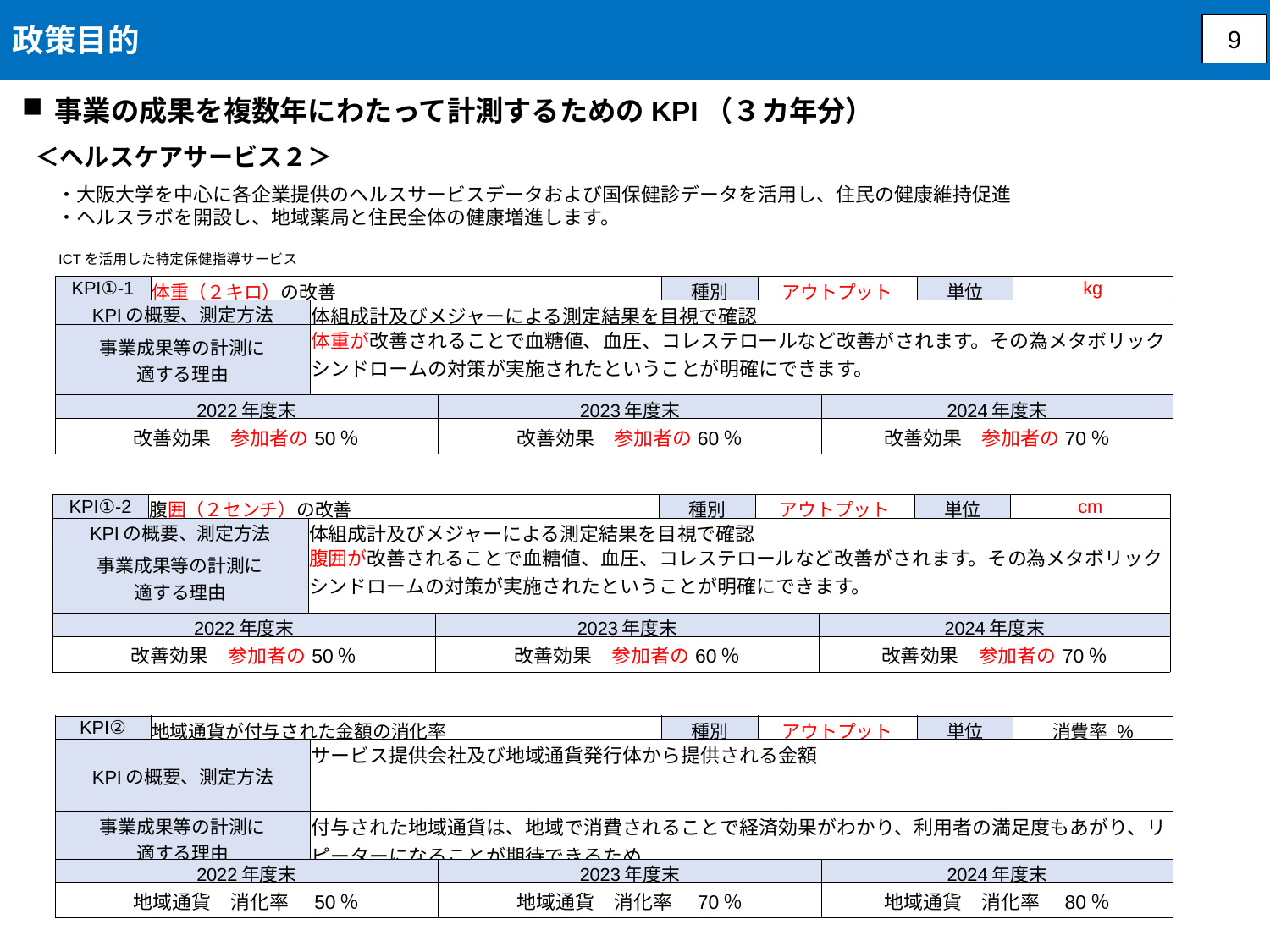

政策目的
9
事業の成果を複数年にわたって計測するためのKPI（３カ年分）
＜ヘルスケアサービス２＞
・大阪大学を中心に各企業提供のヘルスサービスデータおよび国保健診データを活用し、住民の健康維持促進
・ヘルスラボを開設し、地域薬局と住民全体の健康増進します。
ICTを活用した特定保健指導サービス
| KPI①-1 | 体重（２キロ）の改善 |  |  | 種別 | アウトプット |  | 単位 | kg |
| --- | --- | --- | --- | --- | --- | --- | --- | --- |
| KPIの概要、測定方法 |  | 体組成計及びメジャーによる測定結果を目視で確認 |  |  |  |  |  |  |
| 事業成果等の計測に 適する理由 |  | 体重が改善されることで血糖値、血圧、コレステロールなど改善がされます。その為メタボリックシンドロームの対策が実施されたということが明確にできます。 |  |  |  |  |  |  |
| 2022年度末 |  |  | 2023年度末 |  |  | 2024年度末 |  |  |
| 改善効果　参加者の50％ |  |  | 改善効果　参加者の60％ |  |  | 改善効果　参加者の70％ |  |  |
| KPI①-2 | 腹囲（２センチ）の改善 |  |  | 種別 | アウトプット |  | 単位 | cm |
| --- | --- | --- | --- | --- | --- | --- | --- | --- |
| KPIの概要、測定方法 |  | 体組成計及びメジャーによる測定結果を目視で確認 |  |  |  |  |  |  |
| 事業成果等の計測に 適する理由 |  | 腹囲が改善されることで血糖値、血圧、コレステロールなど改善がされます。その為メタボリックシンドロームの対策が実施されたということが明確にできます。 |  |  |  |  |  |  |
| 2022年度末 |  |  | 2023年度末 |  |  | 2024年度末 |  |  |
| 改善効果　参加者の50％ |  |  | 改善効果　参加者の60％ |  |  | 改善効果　参加者の70％ |  |  |
| KPI② | 地域通貨が付与された金額の消化率 |  |  | 種別 | アウトプット |  | 単位 | 消費率 % |
| --- | --- | --- | --- | --- | --- | --- | --- | --- |
| KPIの概要、測定方法 |  | サービス提供会社及び地域通貨発行体から提供される金額 |  |  |  |  |  |  |
| 事業成果等の計測に 適する理由 |  | 付与された地域通貨は、地域で消費されることで経済効果がわかり、利用者の満足度もあがり、リピーターになることが期待できるため |  |  |  |  |  |  |
| 2022年度末 |  |  | 2023年度末 |  |  | 2024年度末 |  |  |
| 地域通貨　消化率　50％ |  |  | 地域通貨　消化率　70％ |  |  | 地域通貨　消化率　80％ |  |  |